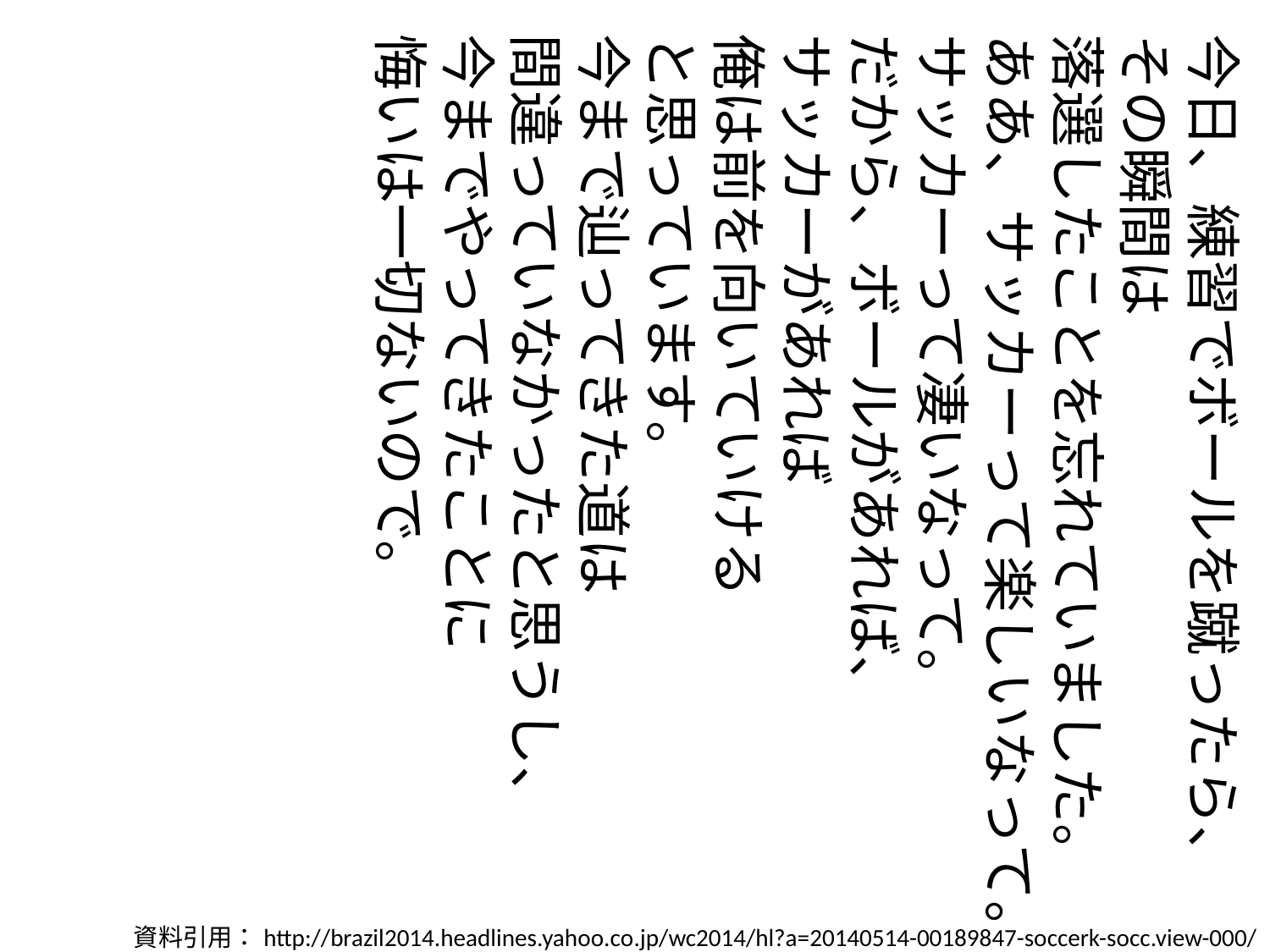

今日、練習でボールを蹴ったら、
その瞬間は
落選したことを忘れていました。
ああ、サッカーって楽しいなって。
サッカーって凄いなって。
だから、ボールがあれば、
サッカーがあれば
俺は前を向いていける
と思っています。
今まで辿ってきた道は
間違っていなかったと思うし、
今までやってきたことに
悔いは一切ないので。
資料引用：http://brazil2014.headlines.yahoo.co.jp/wc2014/hl?a=20140514-00189847-soccerk-socc.view-000/